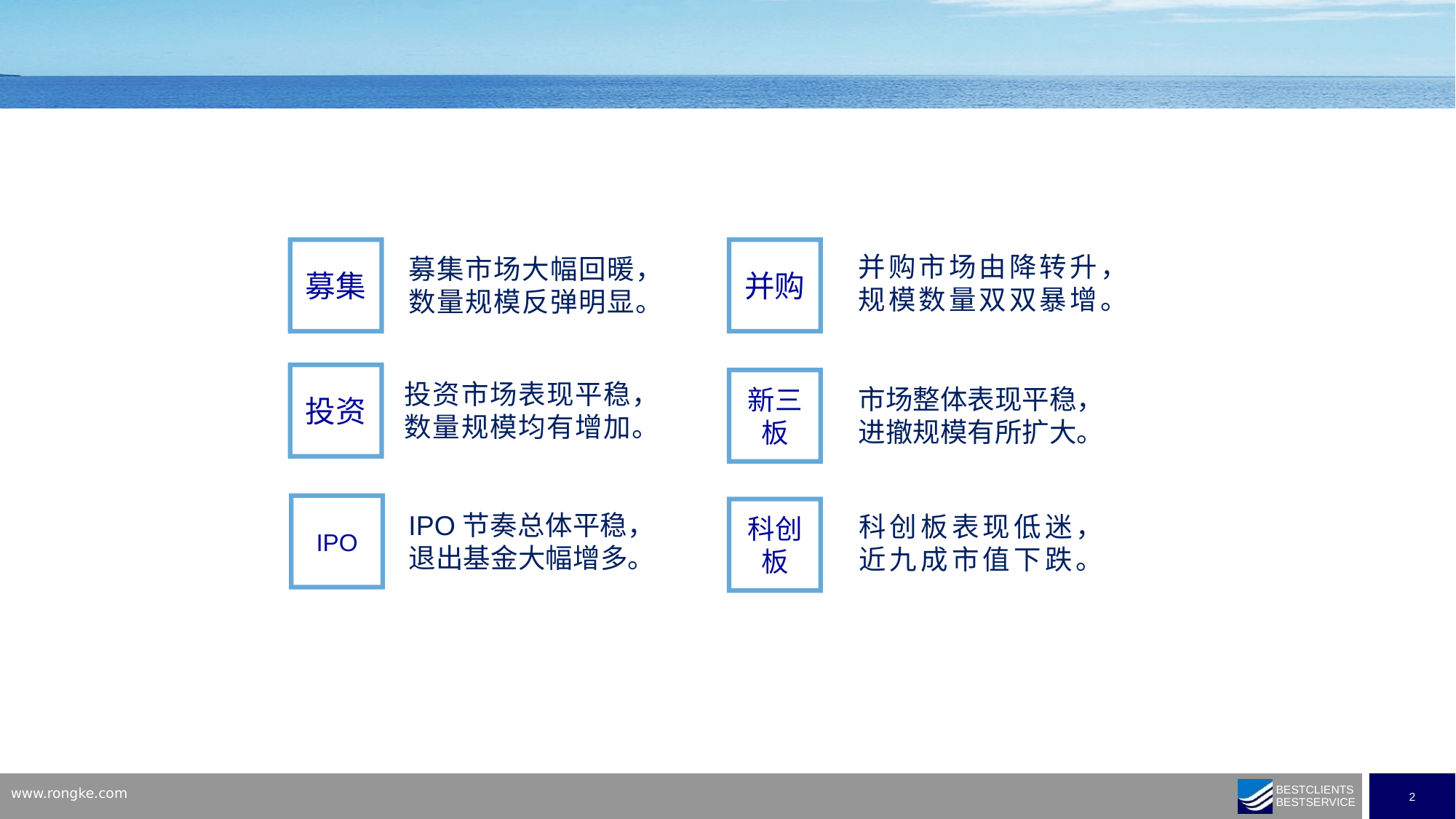

募集
并购
并购市场由降转升，
规模数量双双暴增。
募集市场大幅回暖，数量规模反弹明显。
投资
新三板
投资市场表现平稳，数量规模均有增加。
市场整体表现平稳，
进撤规模有所扩大。
IPO
科创板
IPO节奏总体平稳，
退出基金大幅增多。
科创板表现低迷，
近九成市值下跌。